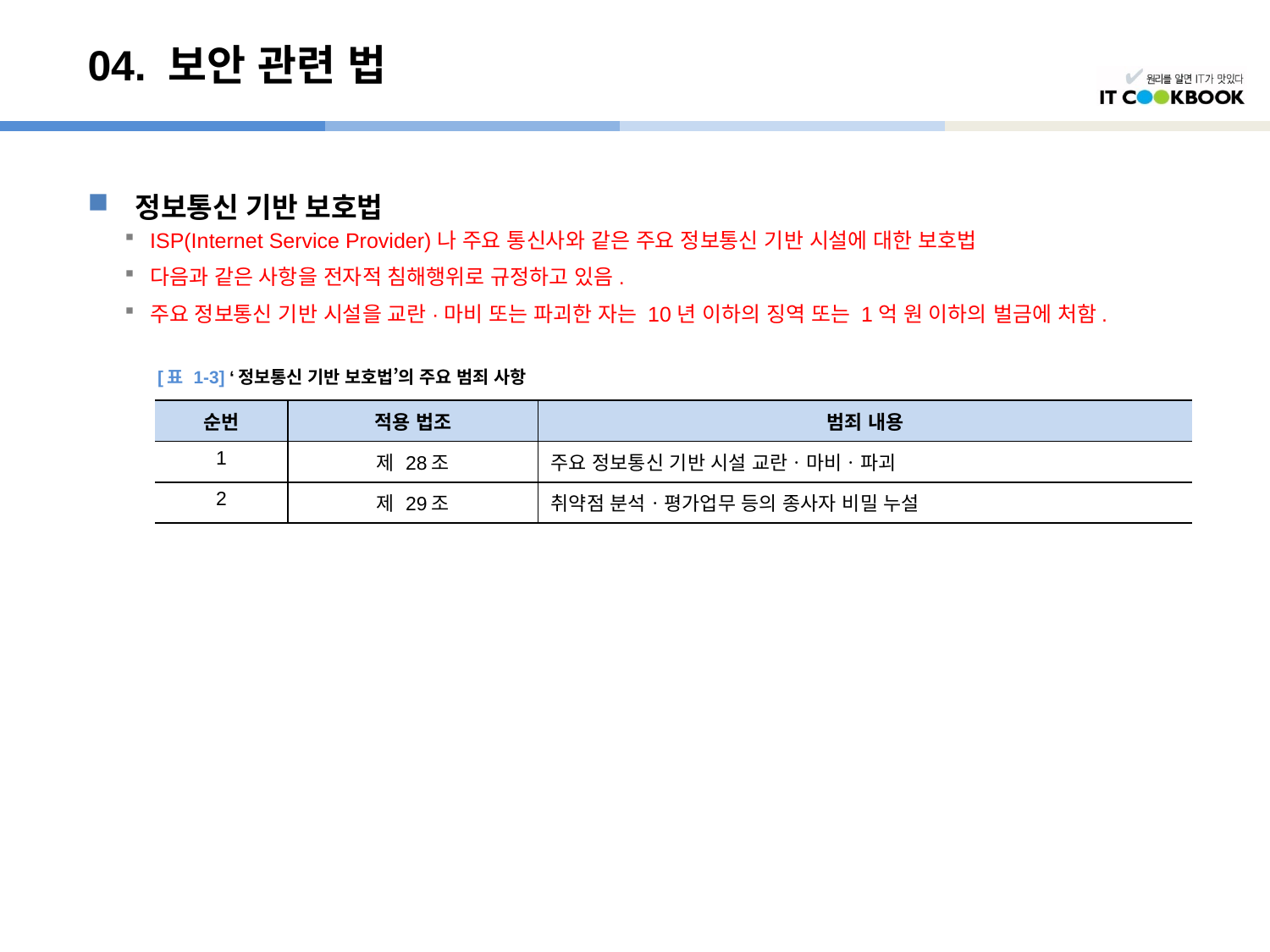

# 04. 보안 관련 법
정보통신 기반 보호법
ISP(Internet Service Provider)나 주요 통신사와 같은 주요 정보통신 기반 시설에 대한 보호법
다음과 같은 사항을 전자적 침해행위로 규정하고 있음.
주요 정보통신 기반 시설을 교란·마비 또는 파괴한 자는 10년 이하의 징역 또는 1억 원 이하의 벌금에 처함.

[표 1-3] ‘정보통신 기반 보호법’의 주요 범죄 사항
| 순번 | 적용 법조 | 범죄 내용 |
| --- | --- | --- |
| 1 | 제 28조 | 주요 정보통신 기반 시설 교란ㆍ마비ㆍ파괴 |
| 2 | 제 29조 | 취약점 분석ㆍ평가업무 등의 종사자 비밀 누설 |